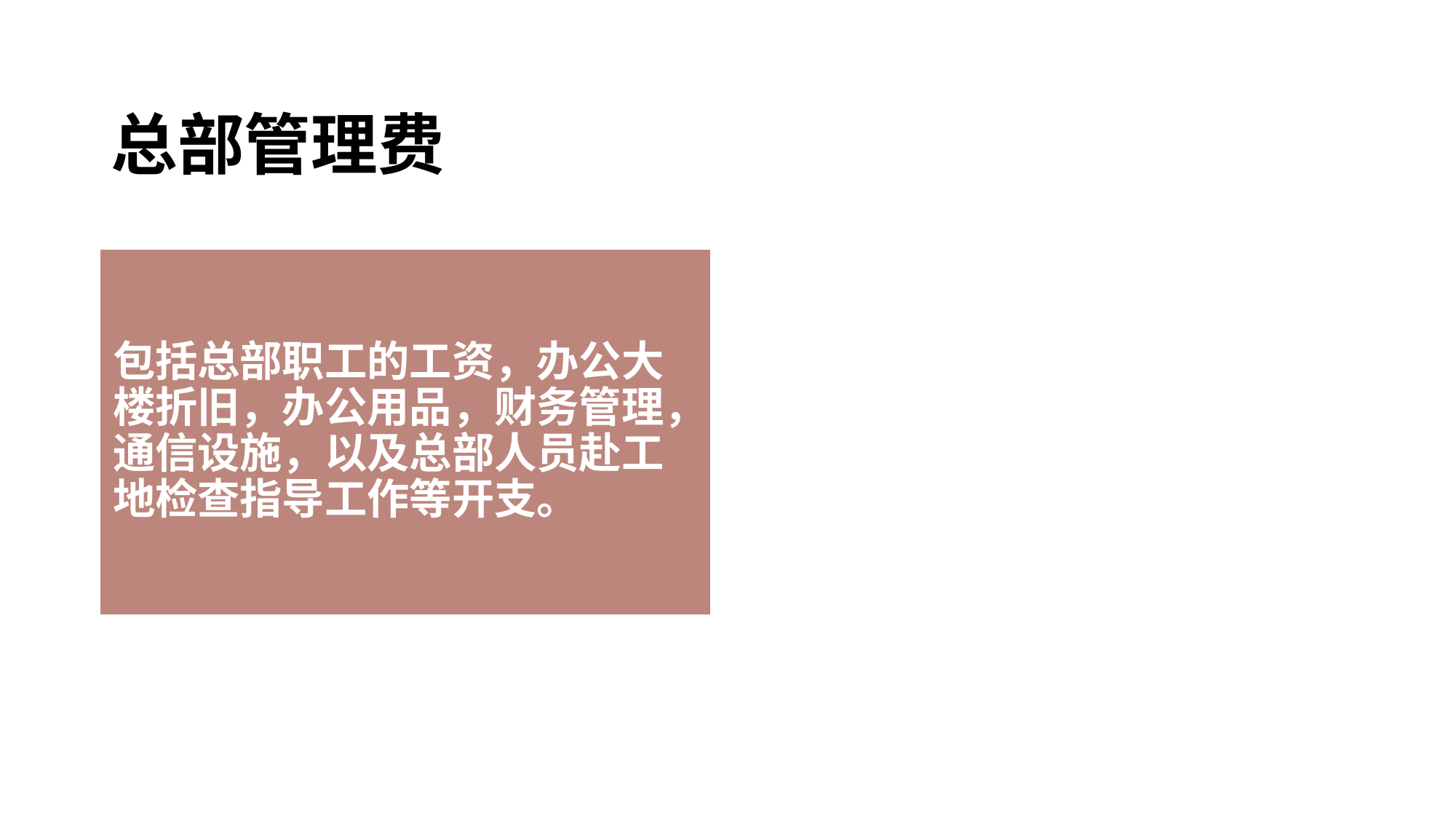

# 总部管理费
包括总部职工的工资，办公大楼折旧，办公用品，财务管理，通信设施，以及总部人员赴工地检查指导工作等开支。